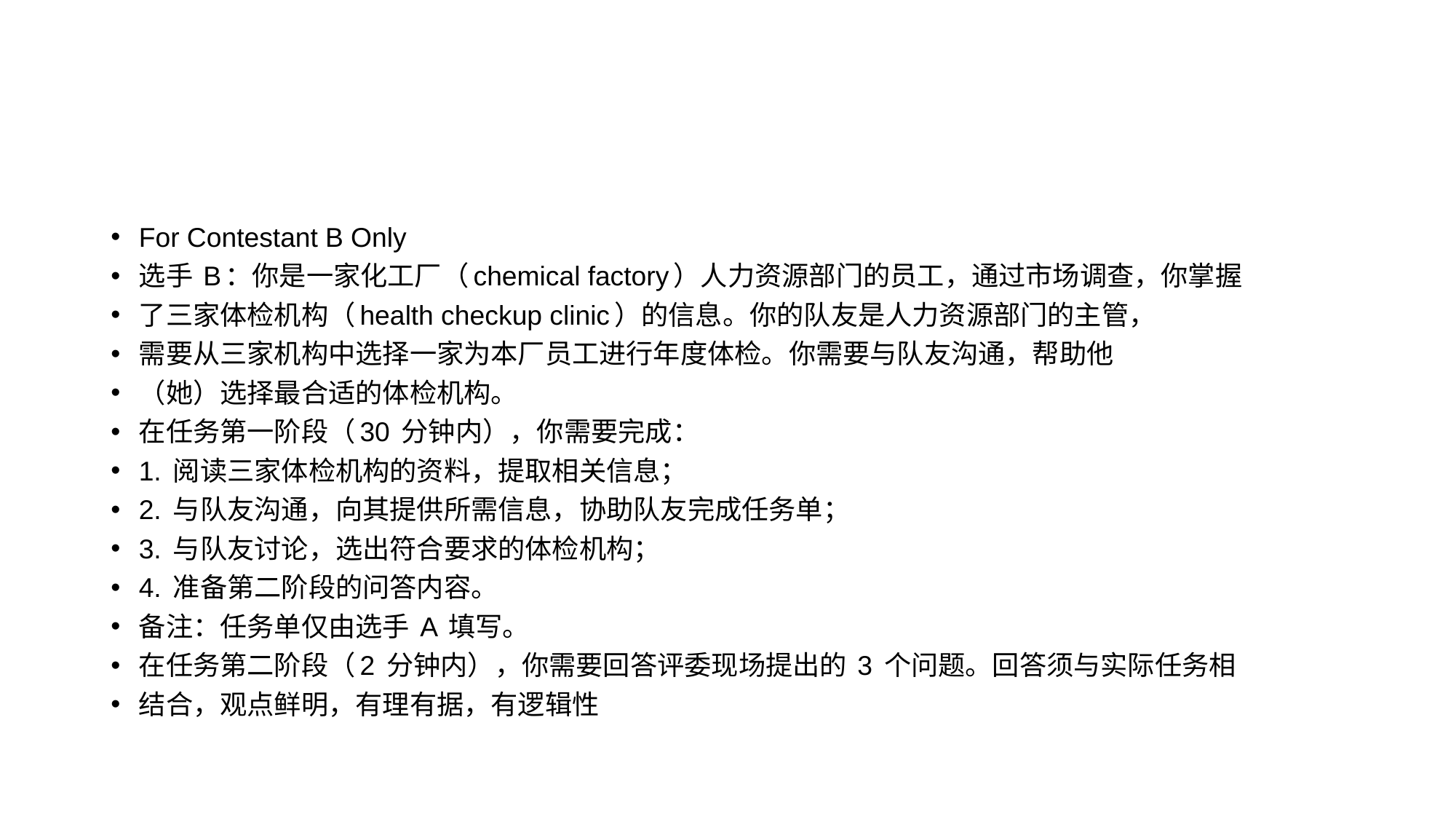

#
For Contestant B Only
选手 B：你是一家化工厂（chemical factory）人力资源部门的员工，通过市场调查，你掌握
了三家体检机构（health checkup clinic）的信息。你的队友是人力资源部门的主管，
需要从三家机构中选择一家为本厂员工进行年度体检。你需要与队友沟通，帮助他
（她）选择最合适的体检机构。
在任务第一阶段（30 分钟内），你需要完成：
1. 阅读三家体检机构的资料，提取相关信息；
2. 与队友沟通，向其提供所需信息，协助队友完成任务单；
3. 与队友讨论，选出符合要求的体检机构；
4. 准备第二阶段的问答内容。
备注：任务单仅由选手 A 填写。
在任务第二阶段（2 分钟内），你需要回答评委现场提出的 3 个问题。回答须与实际任务相
结合，观点鲜明，有理有据，有逻辑性